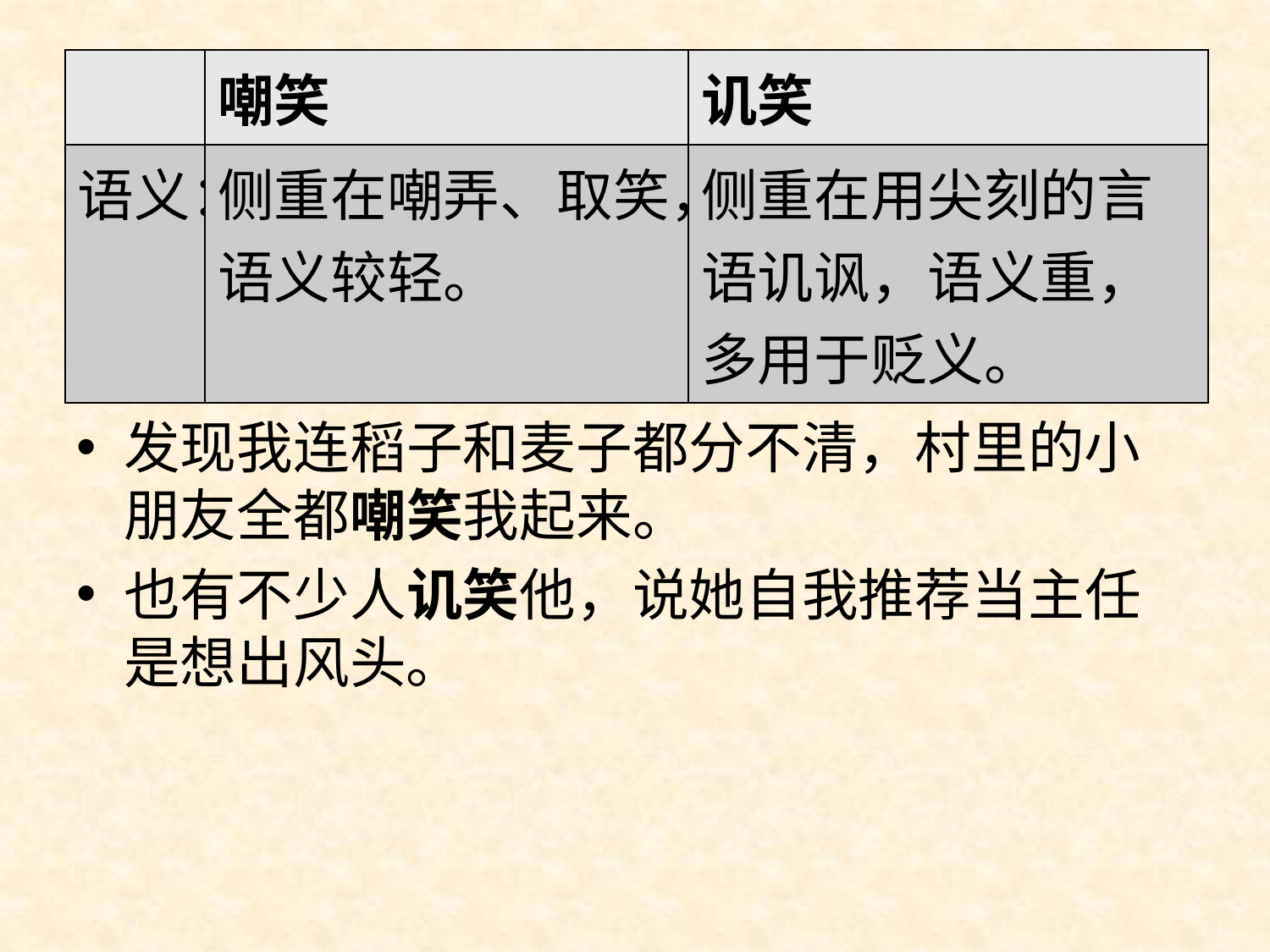

#
|  | 嘲笑 | 讥笑 |
| --- | --- | --- |
| 语义： | 侧重在嘲弄、取笑，语义较轻。 | 侧重在用尖刻的言语讥讽，语义重，多用于贬义。 |
发现我连稻子和麦子都分不清，村里的小朋友全都嘲笑我起来。
也有不少人讥笑他，说她自我推荐当主任是想出风头。